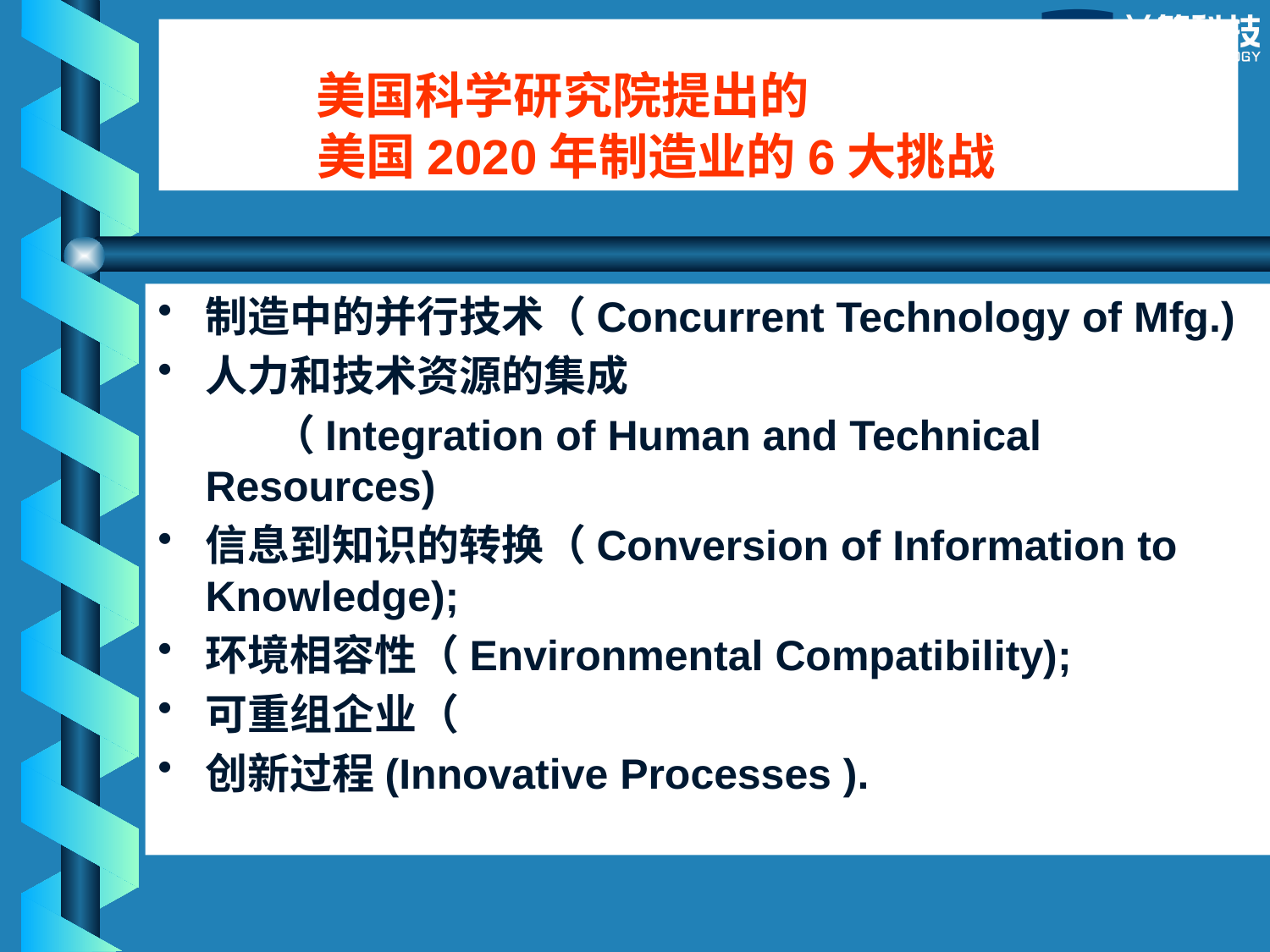

# 美国科学研究院提出的 美国2020年制造业的6大挑战
制造中的并行技术（Concurrent Technology of Mfg.)
人力和技术资源的集成
           （Integration of Human and Technical Resources)
信息到知识的转换（Conversion of Information to Knowledge);
环境相容性（Environmental Compatibility);
可重组企业（
创新过程(Innovative Processes ).